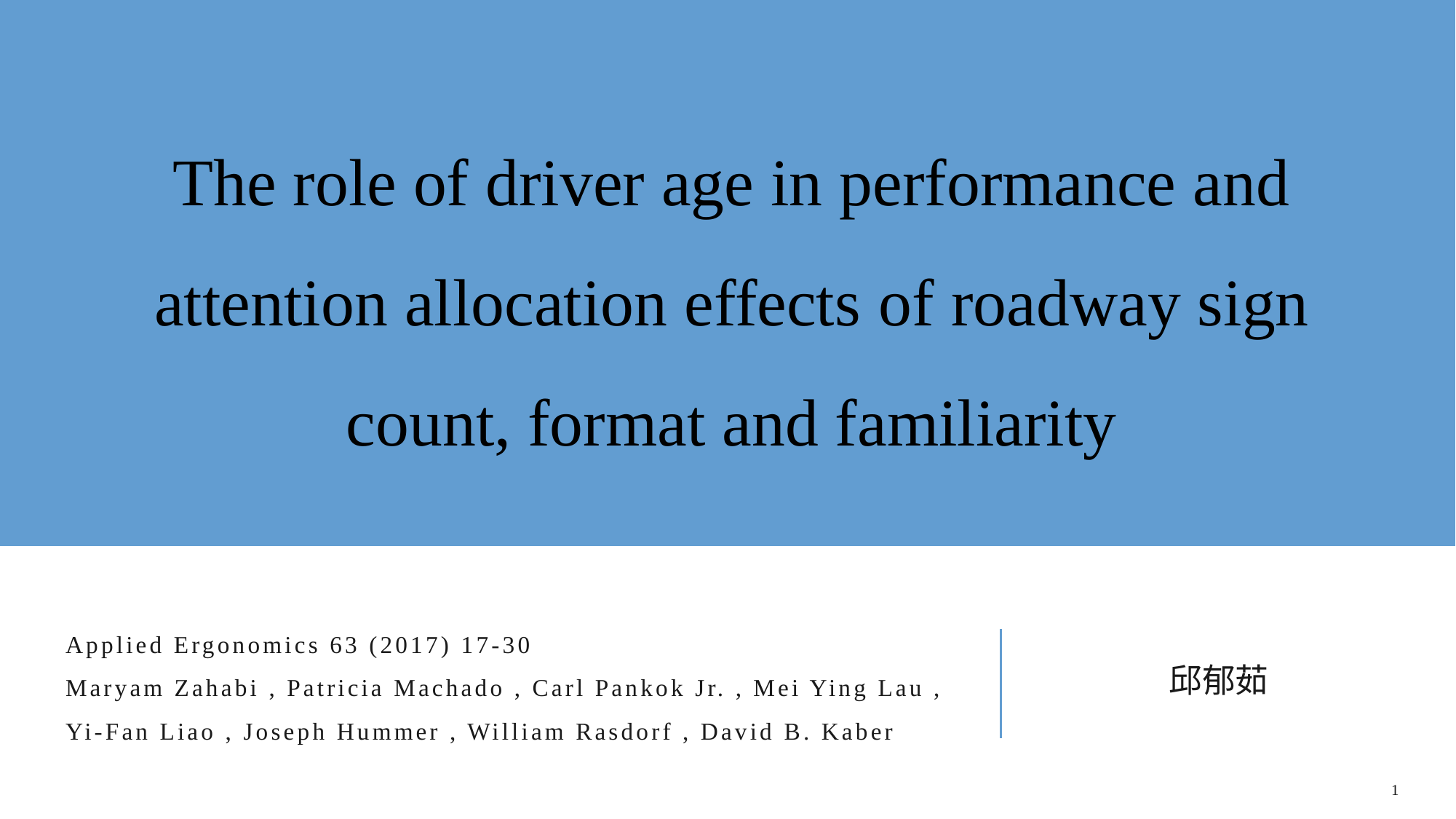

The role of driver age in performance and attention allocation effects of roadway sign count, format and familiarity
# Applied Ergonomics 63 (2017) 17-30 Maryam Zahabi , Patricia Machado , Carl Pankok Jr. , Mei Ying Lau , Yi-Fan Liao , Joseph Hummer , William Rasdorf , David B. Kaber
邱郁茹
1